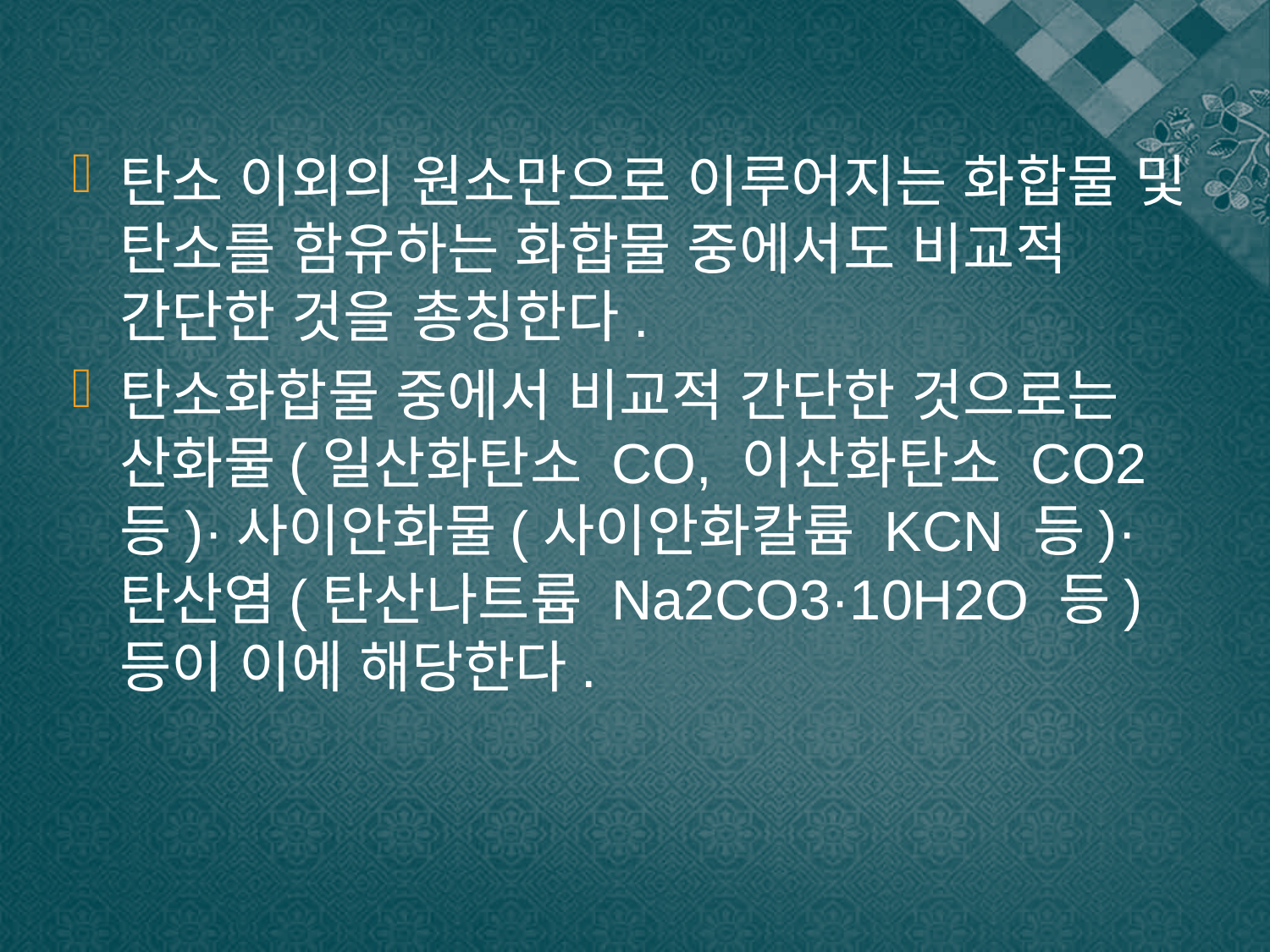

탄소 이외의 원소만으로 이루어지는 화합물 및 탄소를 함유하는 화합물 중에서도 비교적 간단한 것을 총칭한다.
탄소화합물 중에서 비교적 간단한 것으로는 산화물(일산화탄소 CO, 이산화탄소 CO2 등)·사이안화물(사이안화칼륨 KCN 등)·탄산염(탄산나트륨 Na2CO3·10H2O 등) 등이 이에 해당한다.